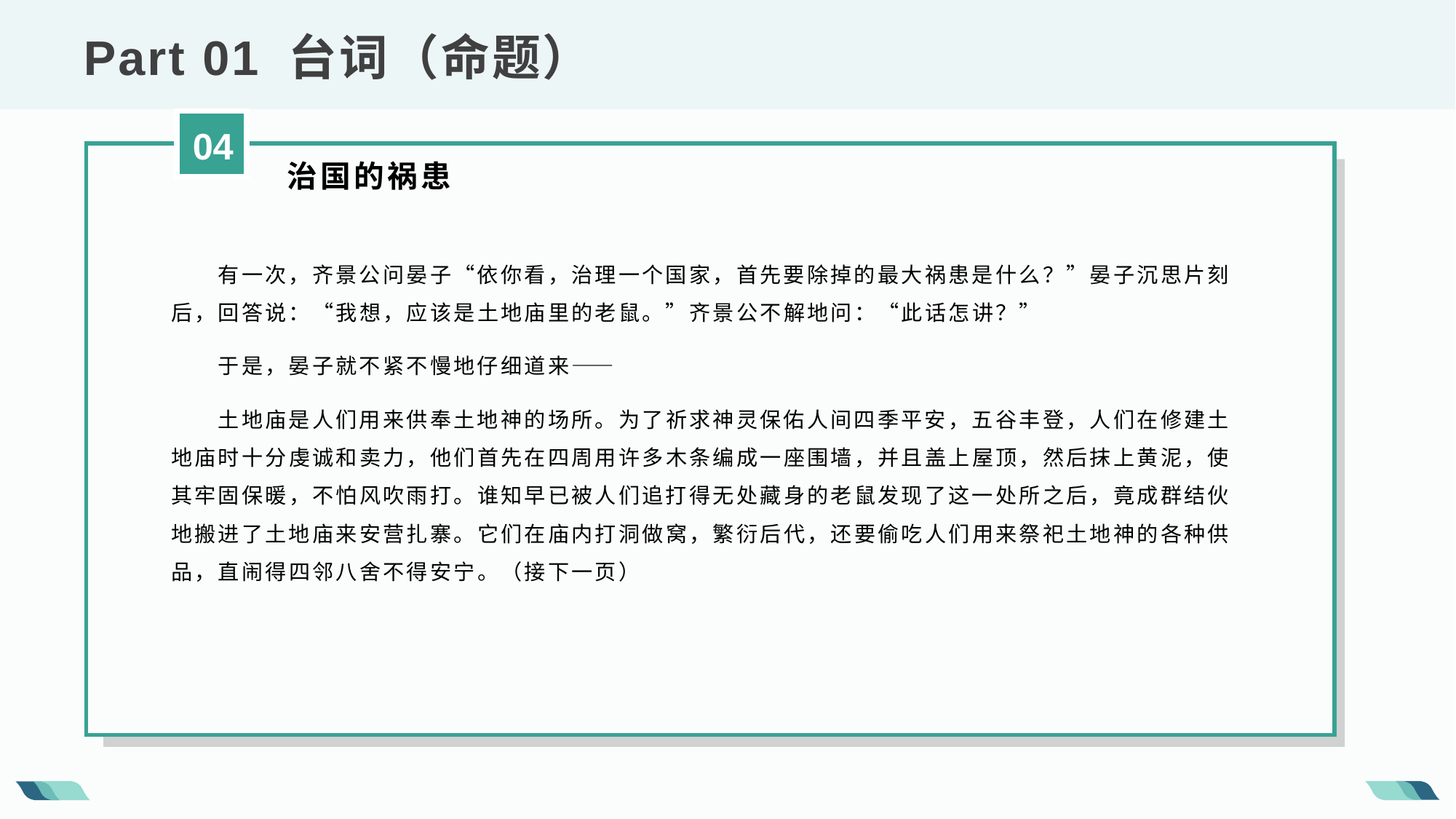

Part 01 台词（命题）
04

  治国的祸患

      有一次，齐景公问晏子“依你看，治理一个国家，首先要除掉的最大祸患是什么？”晏子沉思片刻后，回答说：“我想，应该是土地庙里的老鼠。”齐景公不解地问：“此话怎讲？”
      于是，晏子就不紧不慢地仔细道来——
      土地庙是人们用来供奉土地神的场所。为了祈求神灵保佑人间四季平安，五谷丰登，人们在修建土地庙时十分虔诚和卖力，他们首先在四周用许多木条编成一座围墙，并且盖上屋顶，然后抹上黄泥，使其牢固保暖，不怕风吹雨打。谁知早已被人们追打得无处藏身的老鼠发现了这一处所之后，竟成群结伙地搬进了土地庙来安营扎寨。它们在庙内打洞做窝，繁衍后代，还要偷吃人们用来祭祀土地神的各种供品，直闹得四邻八舍不得安宁。（接下一页）